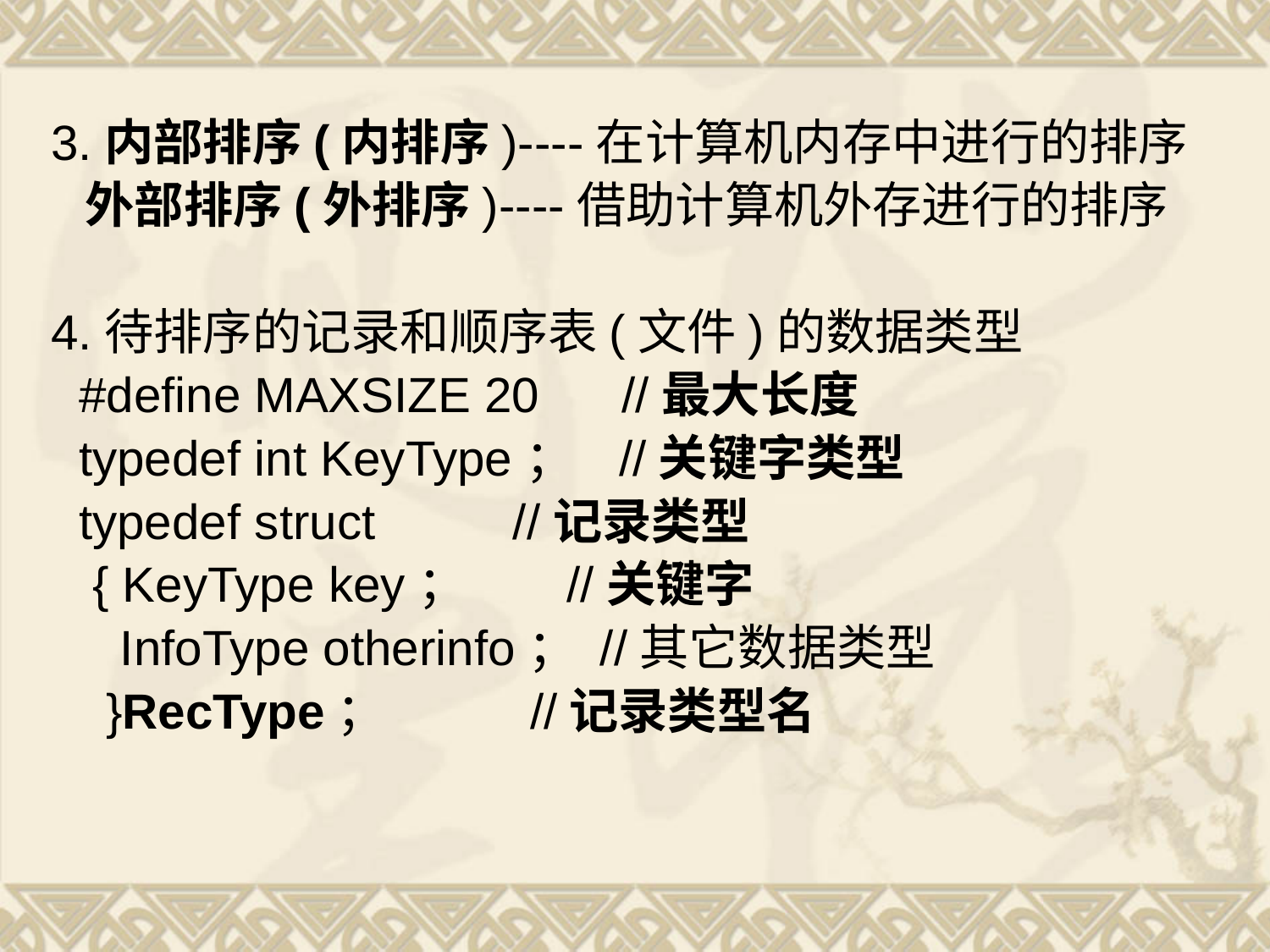

3.内部排序(内排序)----在计算机内存中进行的排序
  外部排序(外排序)----借助计算机外存进行的排序

4.待排序的记录和顺序表(文件)的数据类型
  #define MAXSIZE 20      //最大长度
  typedef int KeyType；   //关键字类型
  typedef struct          //记录类型
   { KeyType key；        //关键字
     InfoType otherinfo； //其它数据类型
    }RecType；            //记录类型名